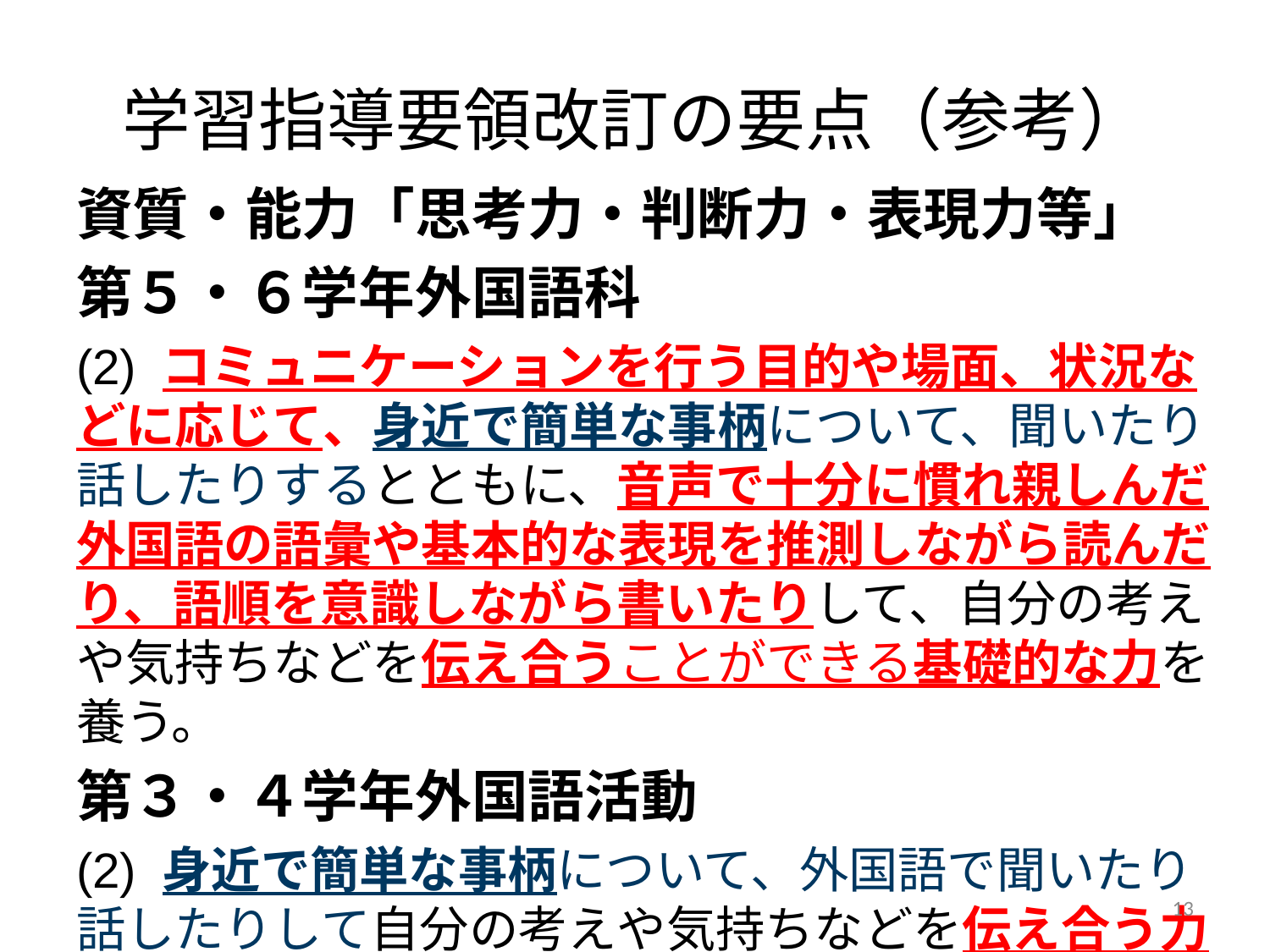

# 学習指導要領改訂の要点（参考）
資質・能力「思考力・判断力・表現力等」
第５・６学年外国語科
(2) コミュニケーションを行う目的や場面、状況などに応じて、身近で簡単な事柄について、聞いたり話したりするとともに、音声で十分に慣れ親しんだ外国語の語彙や基本的な表現を推測しながら読んだり、語順を意識しながら書いたりして、自分の考えや気持ちなどを伝え合うことができる基礎的な力を養う。
第３・４学年外国語活動
(2) 身近で簡単な事柄について、外国語で聞いたり話したりして自分の考えや気持ちなどを伝え合う力の素地を養う。
13